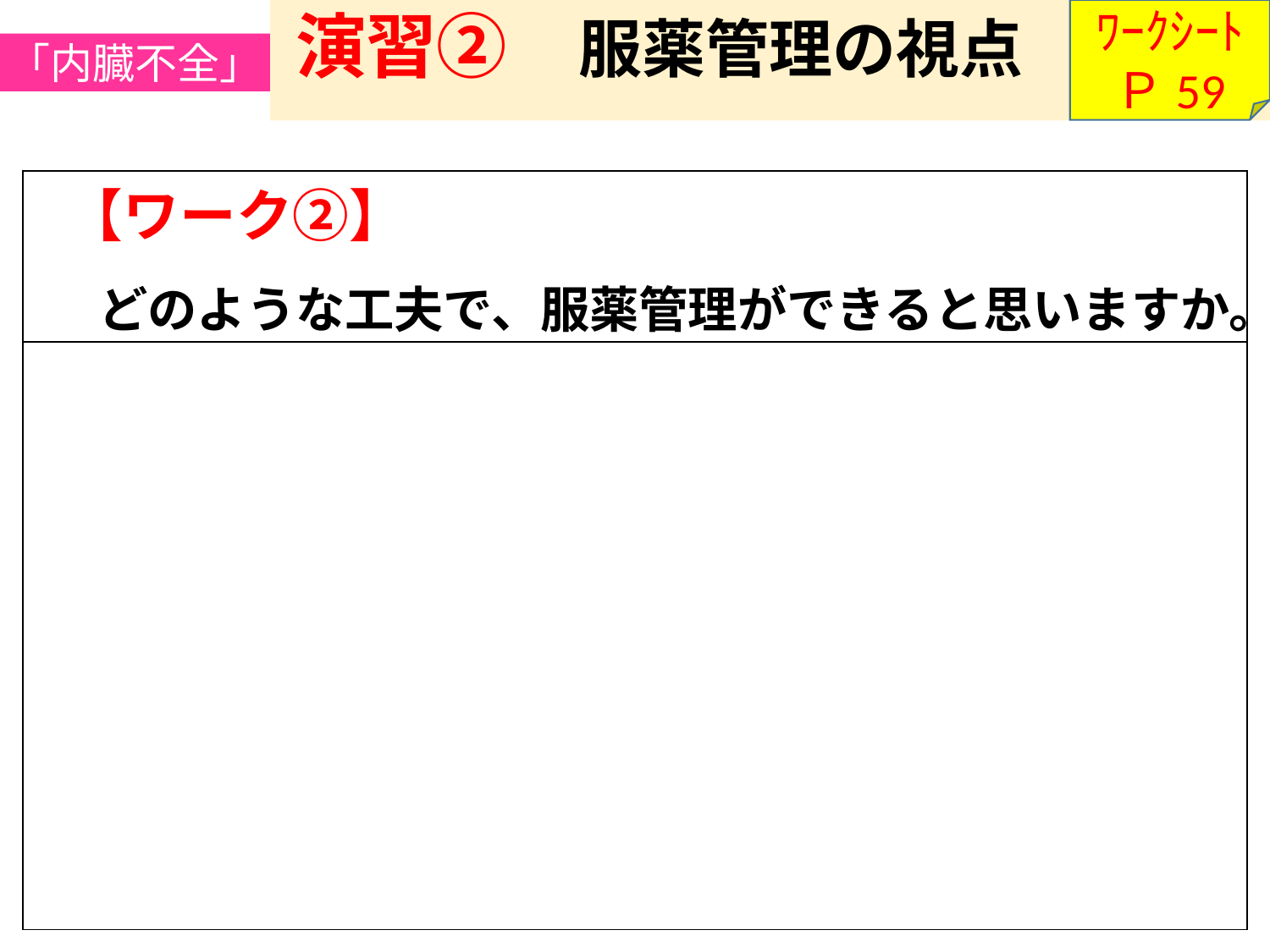

「内臓不全」
演習②　  服薬管理の視点
ﾜｰｸｼｰﾄ
Ｐ59
| 【ワーク②】   どのような工夫で、服薬管理ができると思いますか。 |
| --- |
|  |